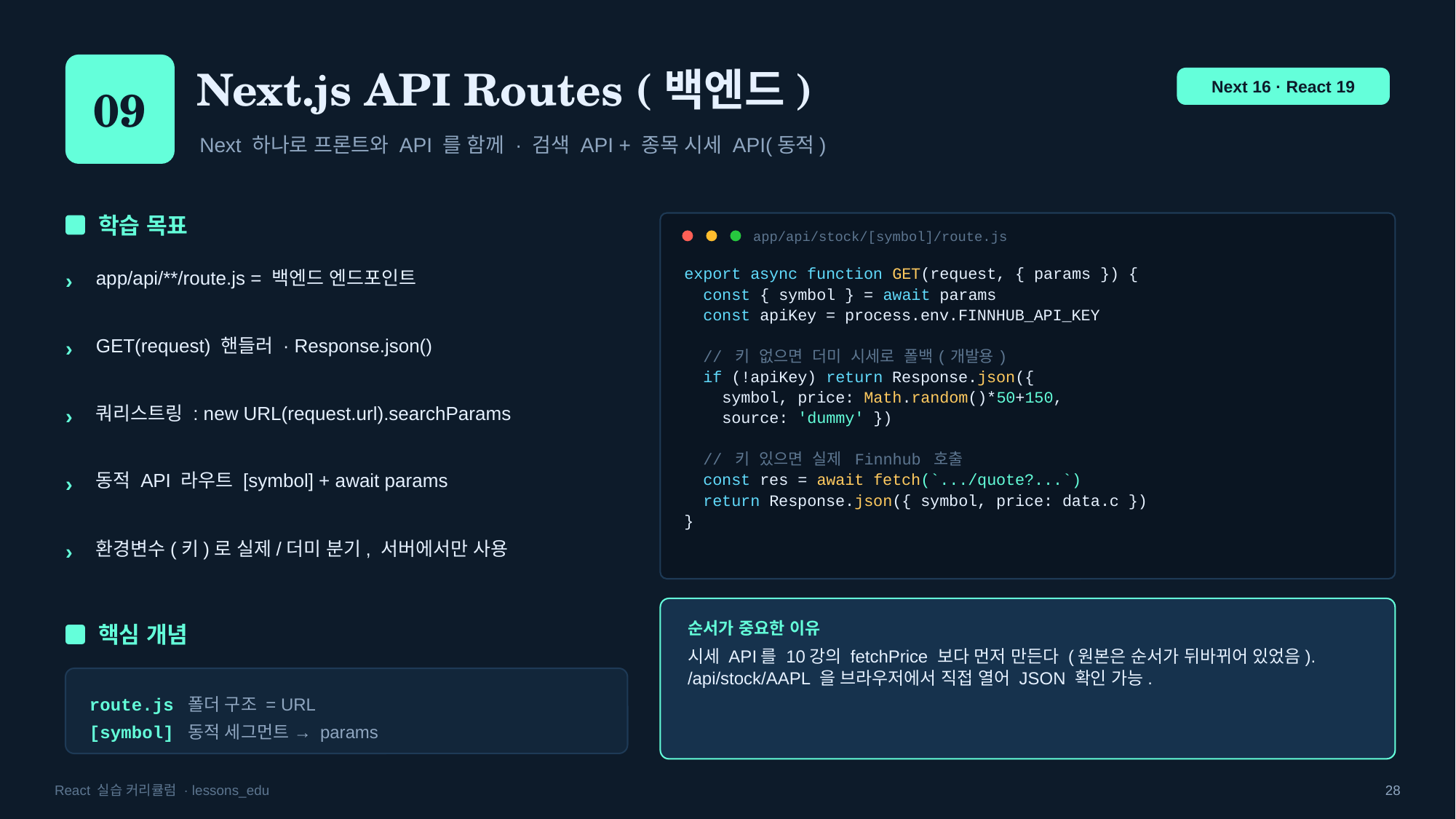

09
Next.js API Routes (백엔드)
Next 16 · React 19
Next 하나로 프론트와 API 를 함께 · 검색 API + 종목 시세 API(동적)
학습 목표

app/api/stock/[symbol]/route.js

export async function GET(request, { params }) {
  const { symbol } = await params
  const apiKey = process.env.FINNHUB_API_KEY

  // 키 없으면 더미 시세로 폴백(개발용)
  if (!apiKey) return Response.json({
    symbol, price: Math.random()*50+150,
    source: 'dummy' })

  // 키 있으면 실제 Finnhub 호출
  const res = await fetch(`.../quote?...`)
  return Response.json({ symbol, price: data.c })
}
›
app/api/**/route.js = 백엔드 엔드포인트
›
GET(request) 핸들러 · Response.json()
›
쿼리스트링 : new URL(request.url).searchParams
›
동적 API 라우트 [symbol] + await params
›
환경변수(키)로 실제/더미 분기, 서버에서만 사용

순서가 중요한 이유
핵심 개념

시세 API를 10강의 fetchPrice 보다 먼저 만든다 (원본은 순서가 뒤바뀌어 있었음). /api/stock/AAPL 을 브라우저에서 직접 열어 JSON 확인 가능.

route.js  폴더 구조 = URL
[symbol]  동적 세그먼트 → params
React 실습 커리큘럼 · lessons_edu
28